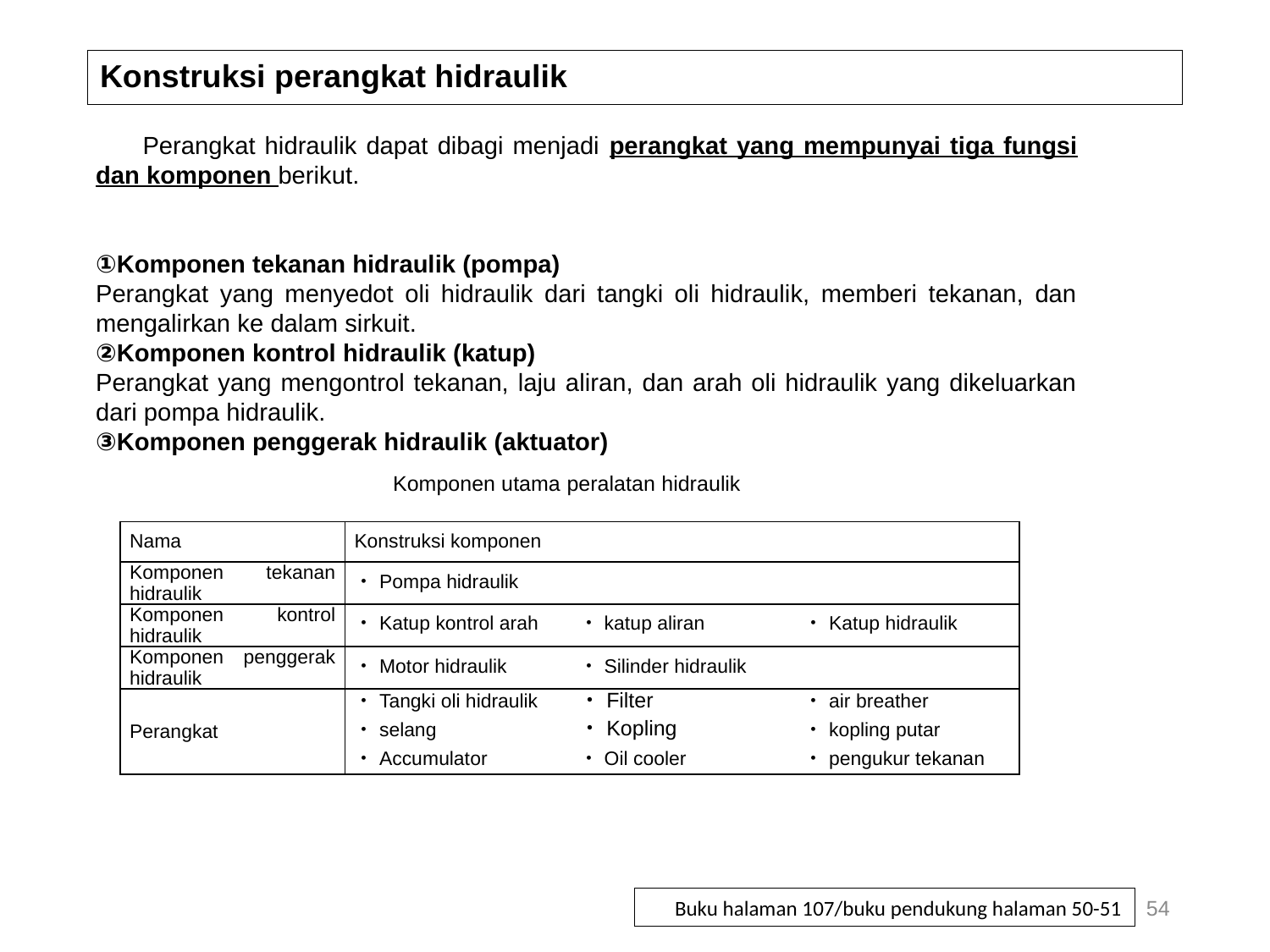

# Konstruksi perangkat hidraulik
     Perangkat hidraulik dapat dibagi menjadi perangkat yang mempunyai tiga fungsi dan komponen berikut.

①Komponen tekanan hidraulik (pompa)
Perangkat yang menyedot oli hidraulik dari tangki oli hidraulik, memberi tekanan, dan mengalirkan ke dalam sirkuit.
②Komponen kontrol hidraulik (katup)
Perangkat yang mengontrol tekanan, laju aliran, dan arah oli hidraulik yang dikeluarkan dari pompa hidraulik.
③Komponen penggerak hidraulik (aktuator)
Komponen utama peralatan hidraulik
| Nama | Konstruksi komponen |  |  |
| --- | --- | --- | --- |
| Komponen tekanan hidraulik | ・Pompa hidraulik |  |  |
| Komponen kontrol hidraulik | ・Katup kontrol arah | ・katup aliran | ・Katup hidraulik |
| Komponen penggerak hidraulik | ・Motor hidraulik | ・Silinder hidraulik |  |
| Perangkat | ・Tangki oli hidraulik | ・Filter | ・air breather |
|  | ・selang | ・Kopling | ・kopling putar |
|  | ・Accumulator | ・Oil cooler | ・pengukur tekanan |
54
Buku halaman 107/buku pendukung halaman 50-51